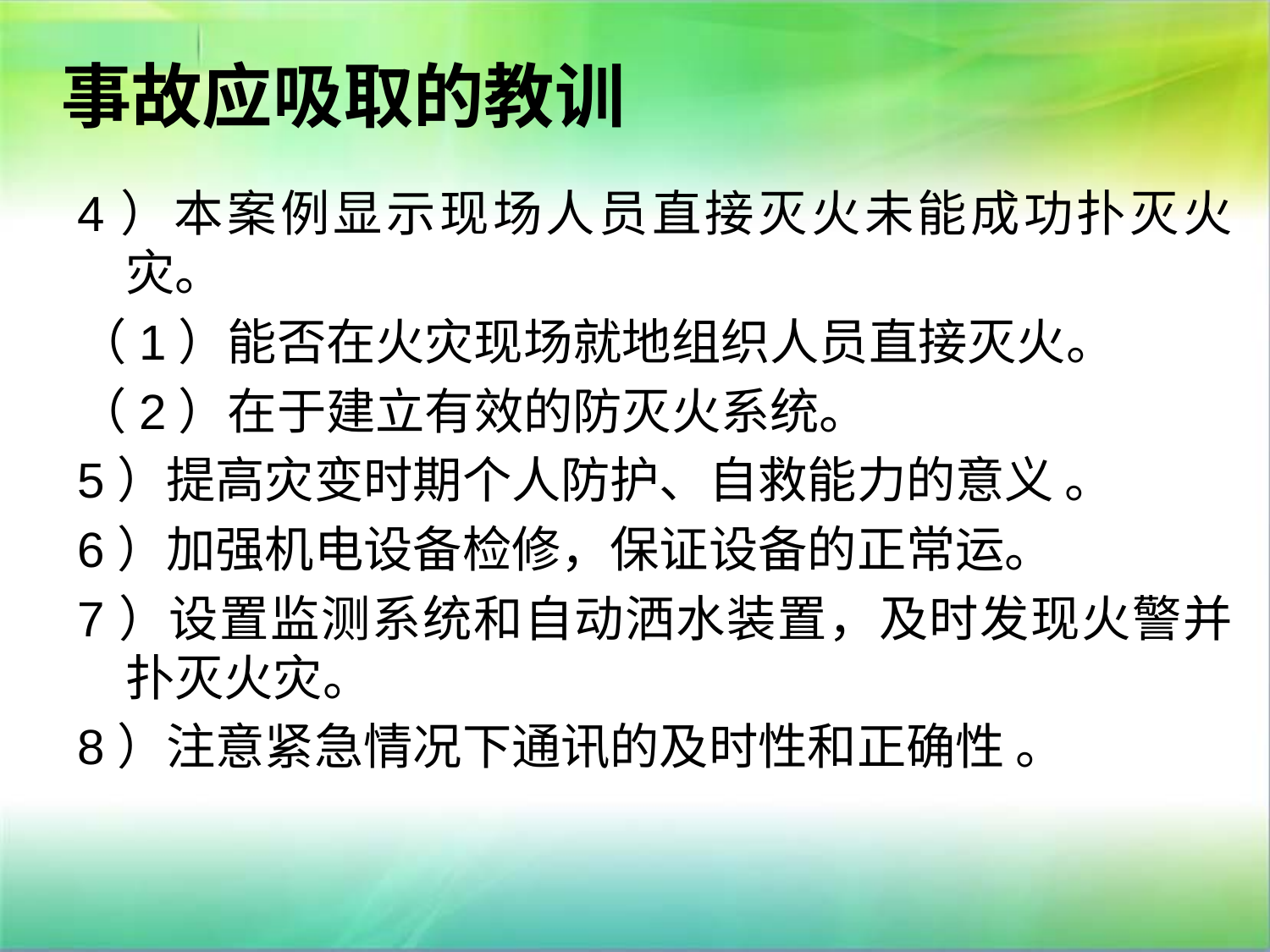

# 事故应吸取的教训
4）本案例显示现场人员直接灭火未能成功扑灭火灾。
（1）能否在火灾现场就地组织人员直接灭火。
（2）在于建立有效的防灭火系统。
5）提高灾变时期个人防护、自救能力的意义 。
6）加强机电设备检修，保证设备的正常运。
7）设置监测系统和自动洒水装置，及时发现火警并扑灭火灾。
8）注意紧急情况下通讯的及时性和正确性 。